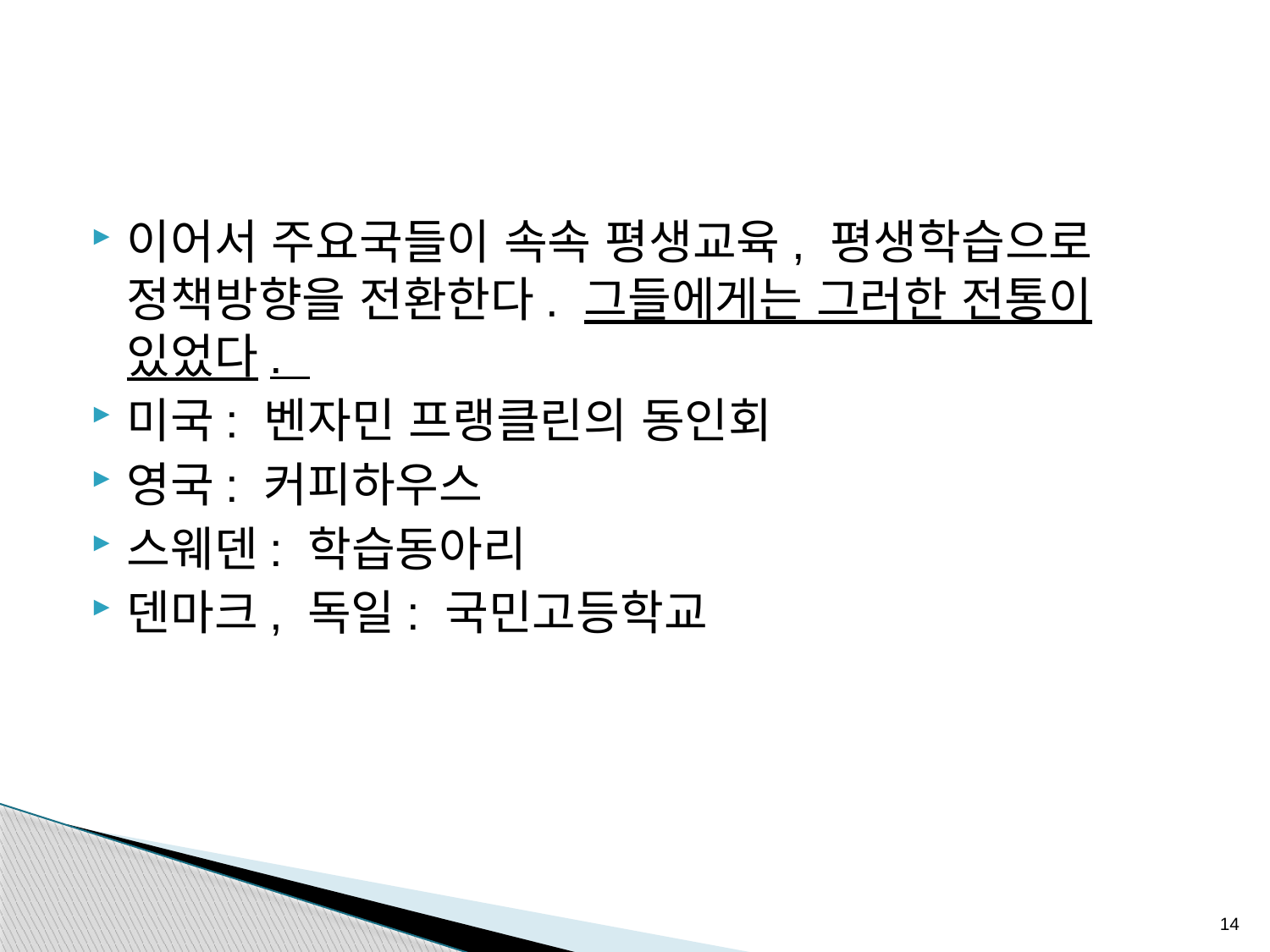

#
이어서 주요국들이 속속 평생교육, 평생학습으로 정책방향을 전환한다. 그들에게는 그러한 전통이 있었다.
미국: 벤자민 프랭클린의 동인회
영국: 커피하우스
스웨덴: 학습동아리
덴마크, 독일: 국민고등학교
14